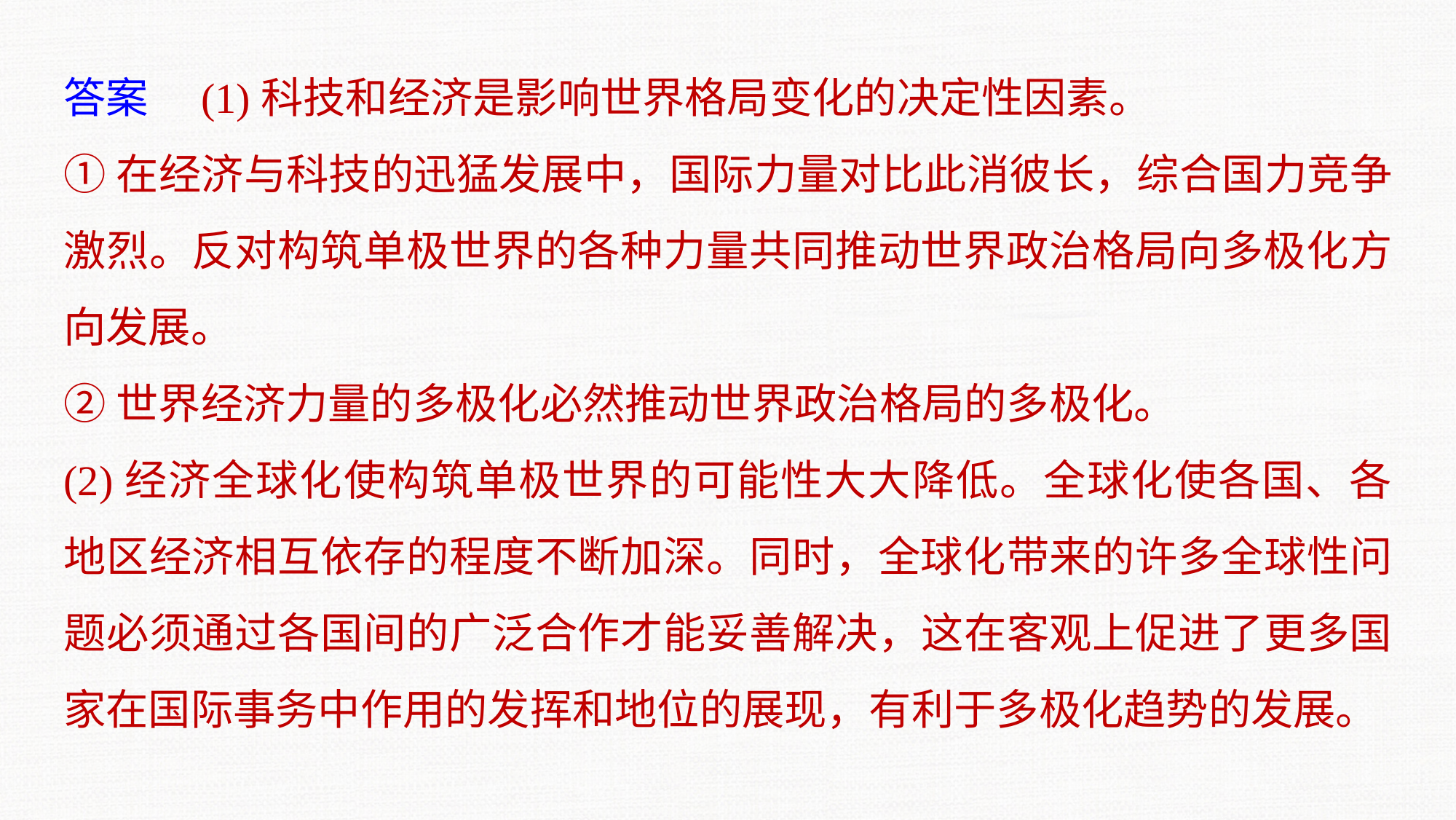

答案　(1)科技和经济是影响世界格局变化的决定性因素。
①在经济与科技的迅猛发展中，国际力量对比此消彼长，综合国力竞争激烈。反对构筑单极世界的各种力量共同推动世界政治格局向多极化方向发展。
②世界经济力量的多极化必然推动世界政治格局的多极化。
(2)经济全球化使构筑单极世界的可能性大大降低。全球化使各国、各地区经济相互依存的程度不断加深。同时，全球化带来的许多全球性问题必须通过各国间的广泛合作才能妥善解决，这在客观上促进了更多国家在国际事务中作用的发挥和地位的展现，有利于多极化趋势的发展。